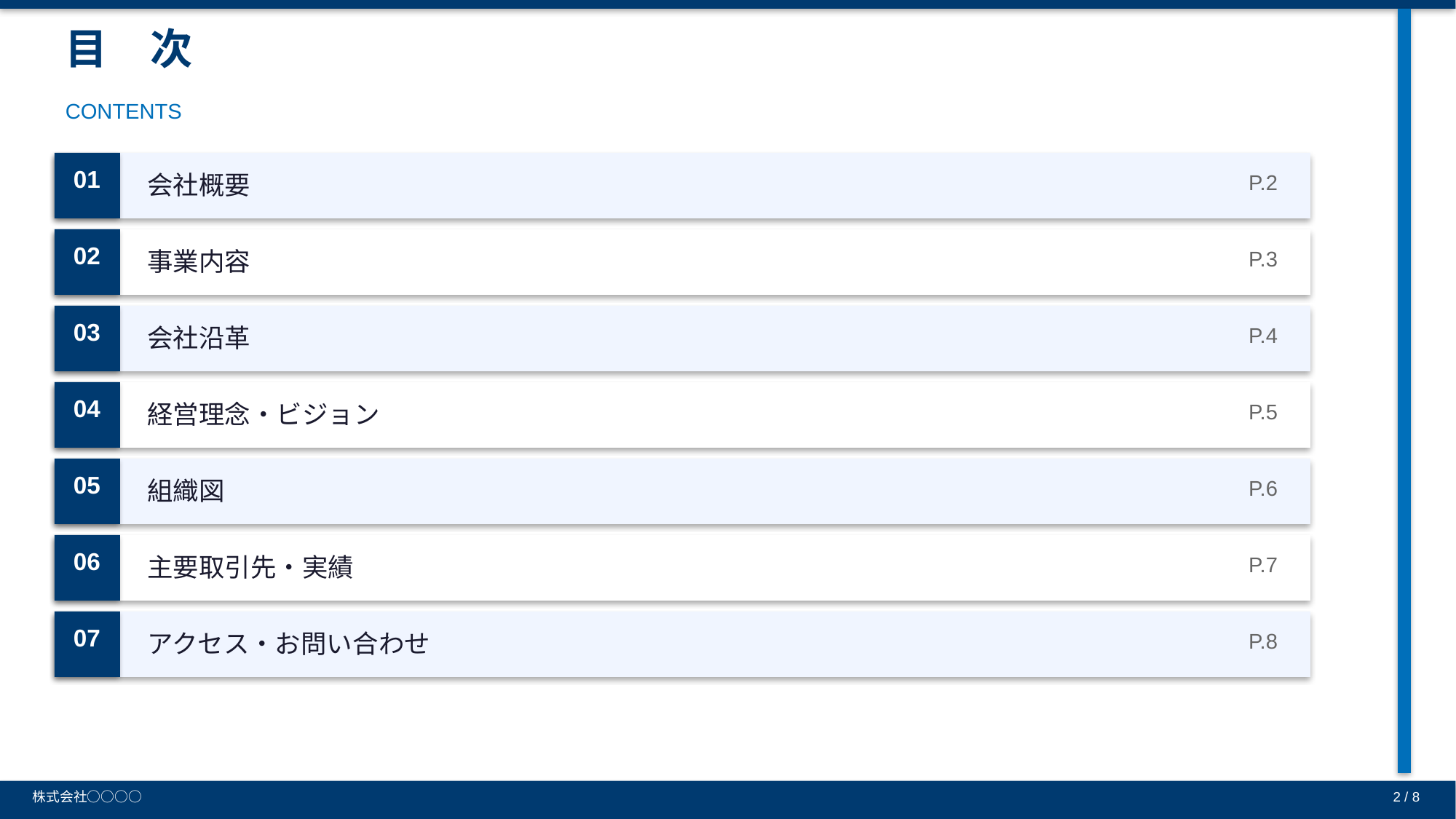

目　次
CONTENTS

01
会社概要
P.2

02
事業内容
P.3

03
会社沿革
P.4

04
経営理念・ビジョン
P.5

05
組織図
P.6

06
主要取引先・実績
P.7

07
アクセス・お問い合わせ
P.8

株式会社○○○○
2 / 8